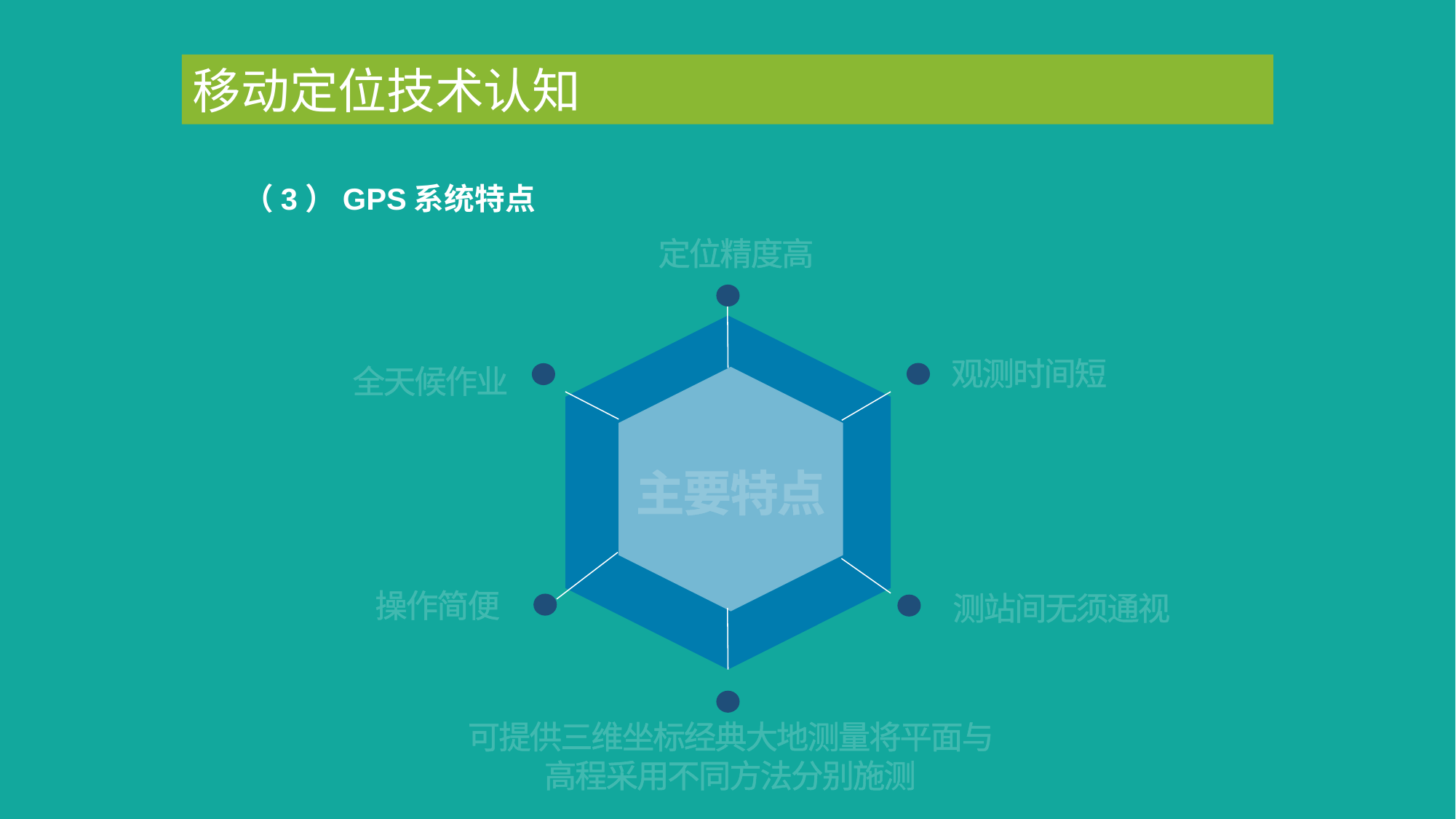

移动定位技术认知
（3）GPS系统特点
定位精度高

主要特点
观测时间短

全天候作业

操作简便

测站间无须通视

可提供三维坐标经典大地测量将平面与高程采用不同方法分别施测